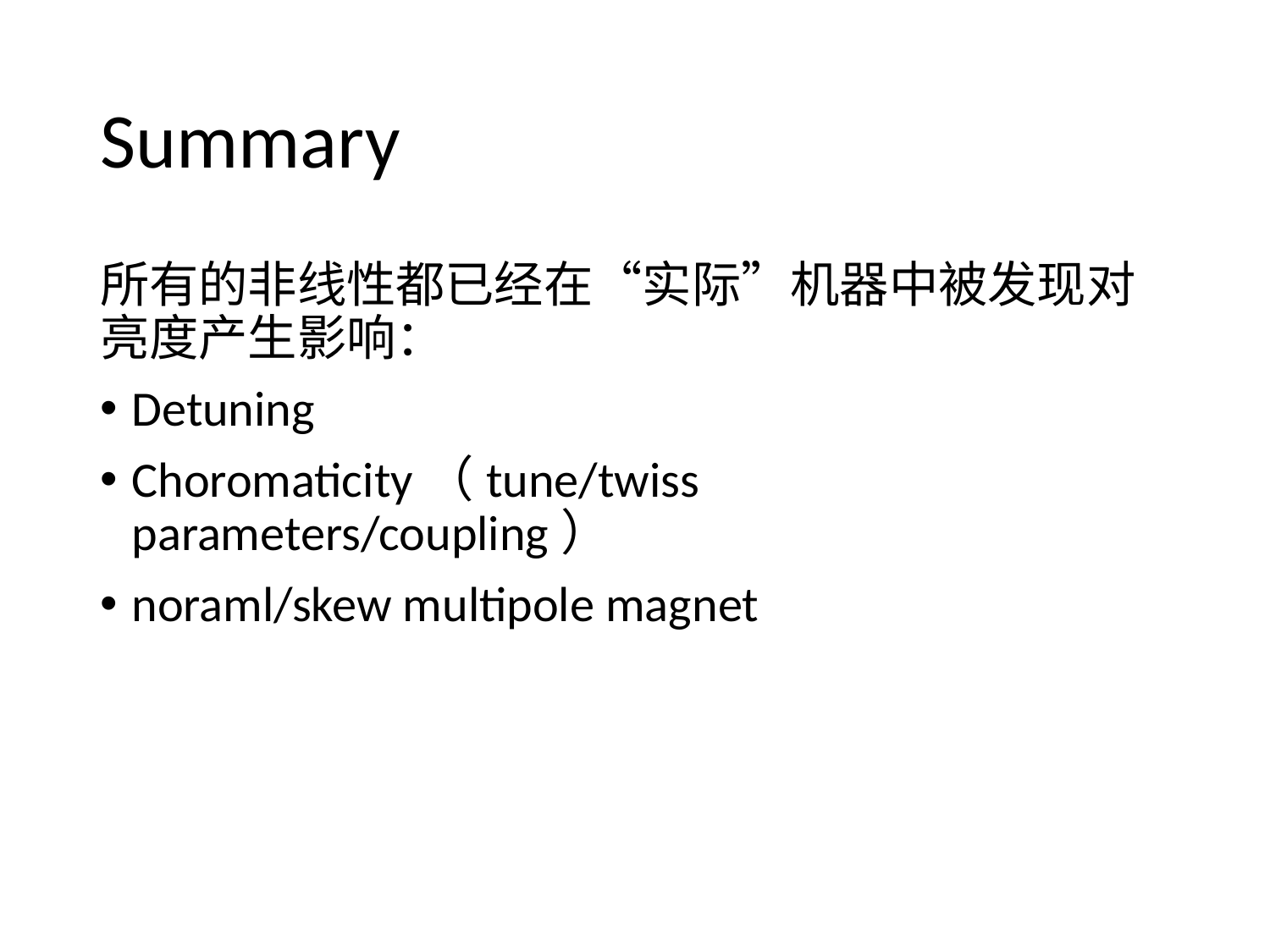

# Summary
所有的非线性都已经在“实际”机器中被发现对亮度产生影响：
Detuning
Choromaticity（tune/twiss parameters/coupling）
noraml/skew multipole magnet